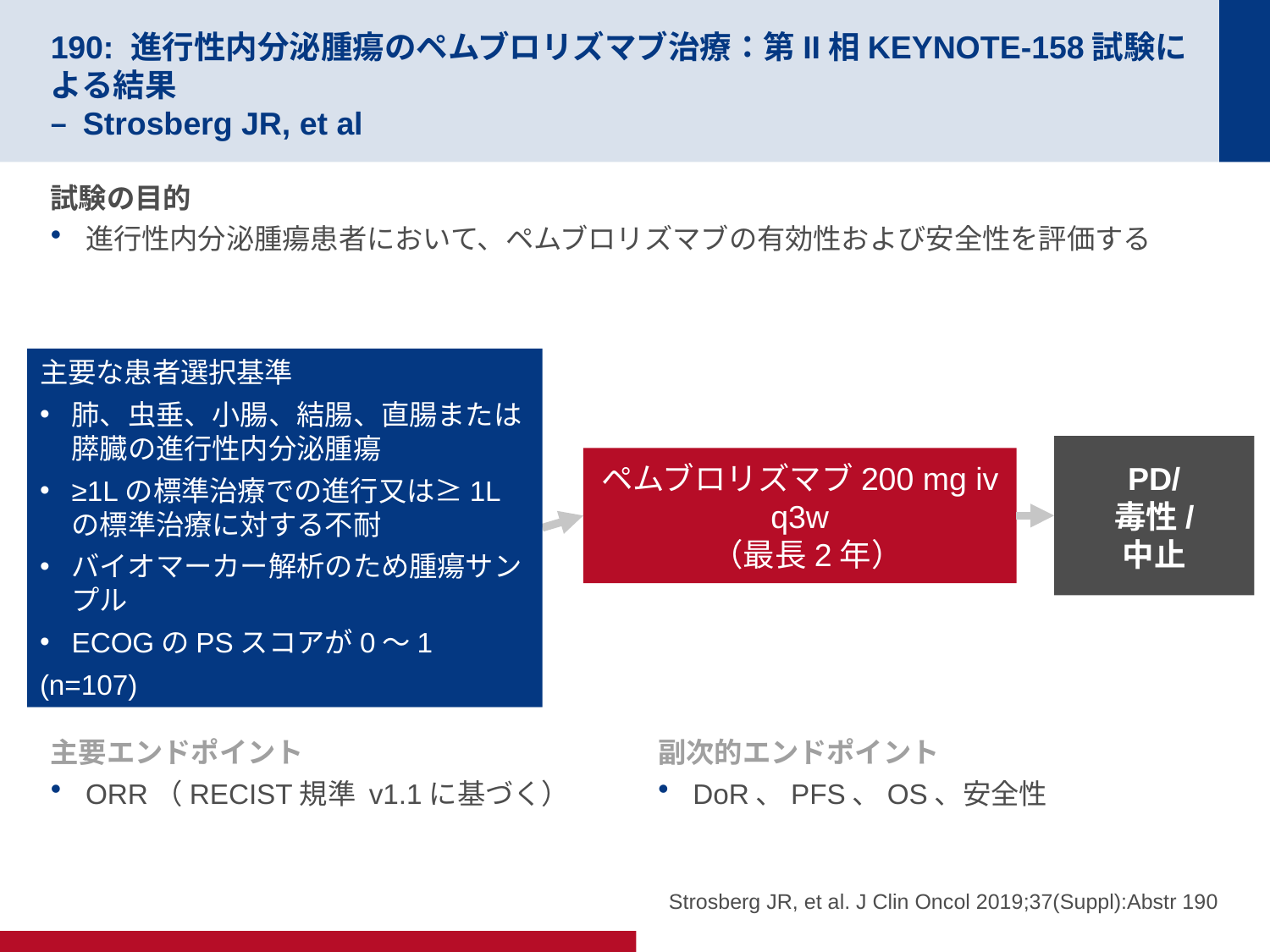

# 190: 進行性内分泌腫瘍のペムブロリズマブ治療：第II相KEYNOTE-158試験による結果 – Strosberg JR, et al
試験の目的
進行性内分泌腫瘍患者において、ペムブロリズマブの有効性および安全性を評価する
主要な患者選択基準
肺、虫垂、小腸、結腸、直腸または膵臓の進行性内分泌腫瘍
≥1Lの標準治療での進行又は≥1Lの標準治療に対する不耐
バイオマーカー解析のため腫瘍サンプル
ECOGのPSスコアが0～1
(n=107)
PD/
毒性/
中止
ペムブロリズマブ200 mg iv q3w
 （最長2年）
主要エンドポイント
ORR（RECIST規準 v1.1に基づく）

副次的エンドポイント
DoR、PFS、OS、安全性
Strosberg JR, et al. J Clin Oncol 2019;37(Suppl):Abstr 190